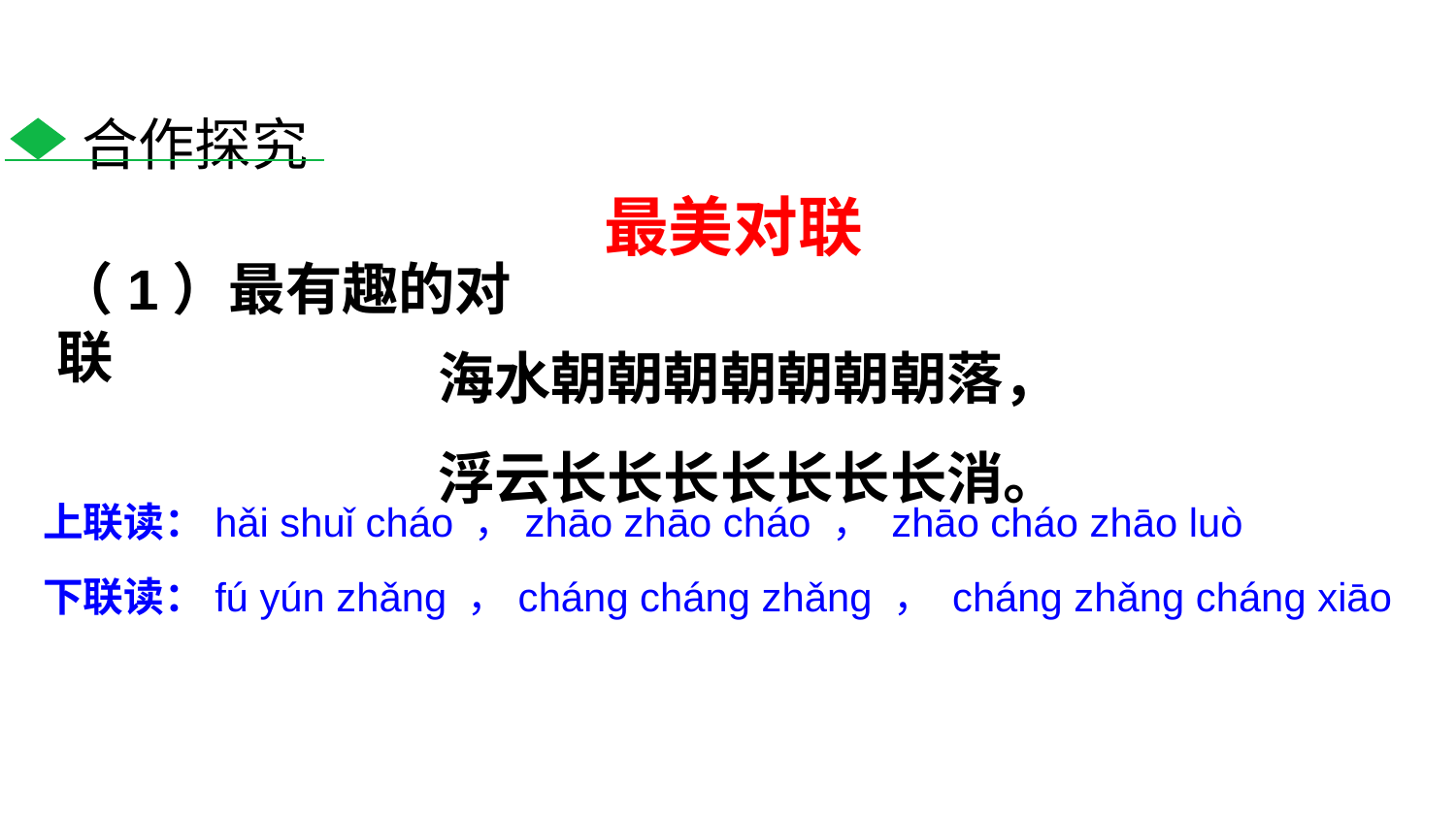

合作探究

最美对联
（1）最有趣的对联
海水朝朝朝朝朝朝朝落，
浮云长长长长长长长消。
上联读：hǎi shuǐ cháo ，zhāo zhāo cháo ， zhāo cháo zhāo luò
下联读：fú yún zhǎnɡ ，chánɡ chánɡ zhǎnɡ ， chánɡ zhǎnɡ chánɡ xiāo